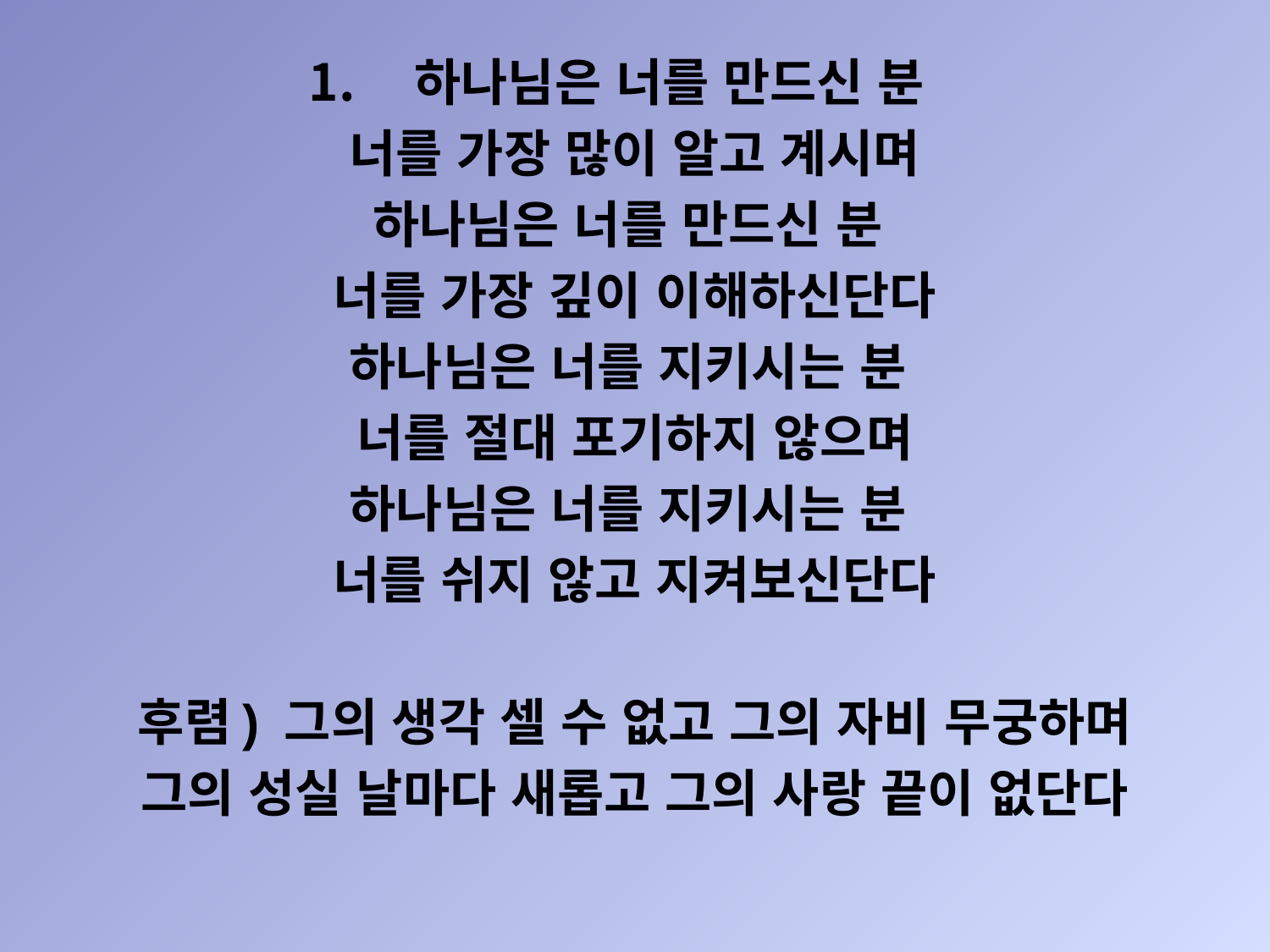

하나님은 너를 만드신 분
너를 가장 많이 알고 계시며
하나님은 너를 만드신 분
너를 가장 깊이 이해하신단다
하나님은 너를 지키시는 분
너를 절대 포기하지 않으며
하나님은 너를 지키시는 분
너를 쉬지 않고 지켜보신단다

후렴) 그의 생각 셀 수 없고 그의 자비 무궁하며
그의 성실 날마다 새롭고 그의 사랑 끝이 없단다